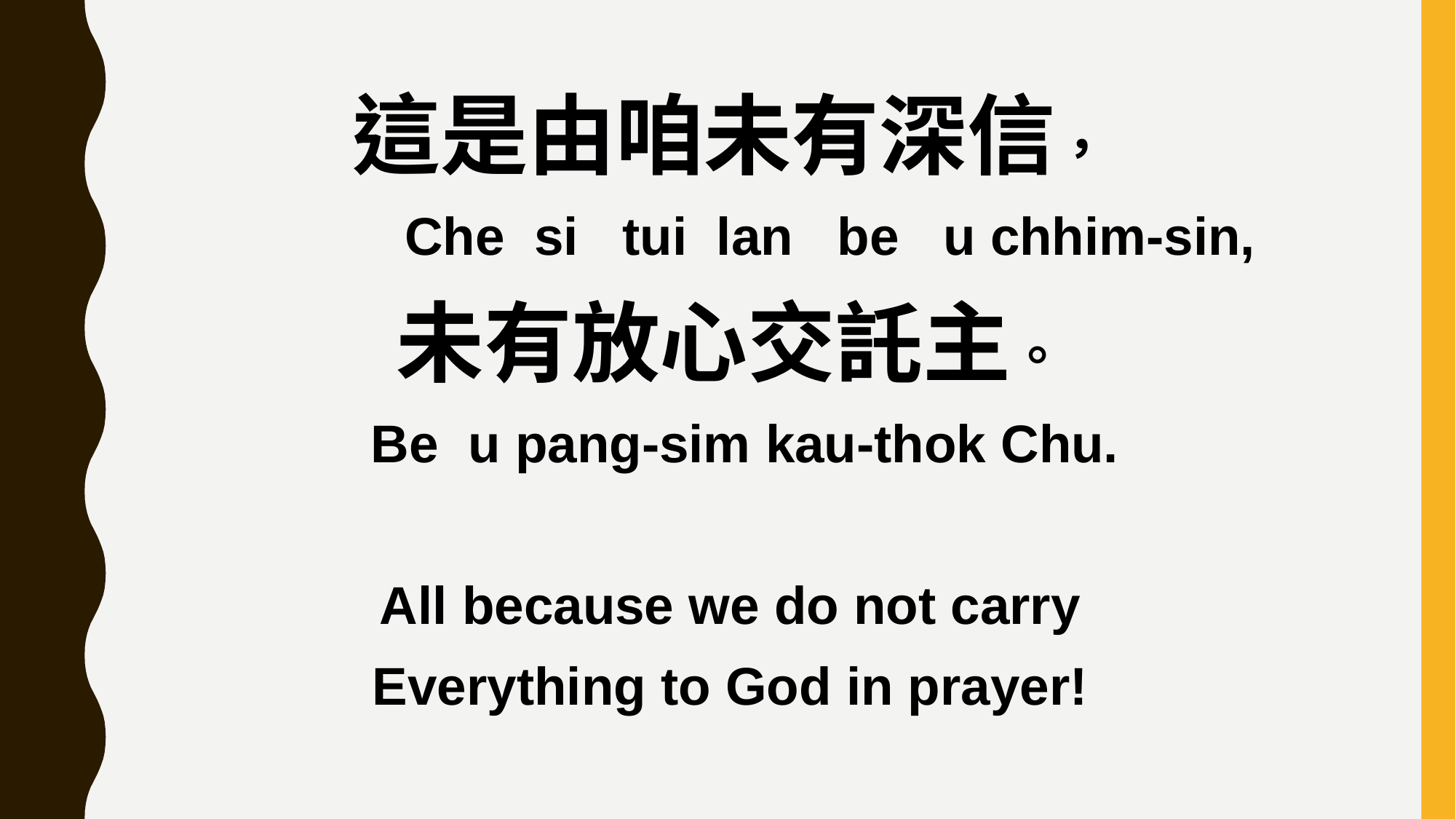

這是由咱未有深信，
              Che  si   tui  lan   be   u chhim-sin,
未有放心交託主。
  Be  u pang-sim kau-thok Chu.

All because we do not carry
Everything to God in prayer!